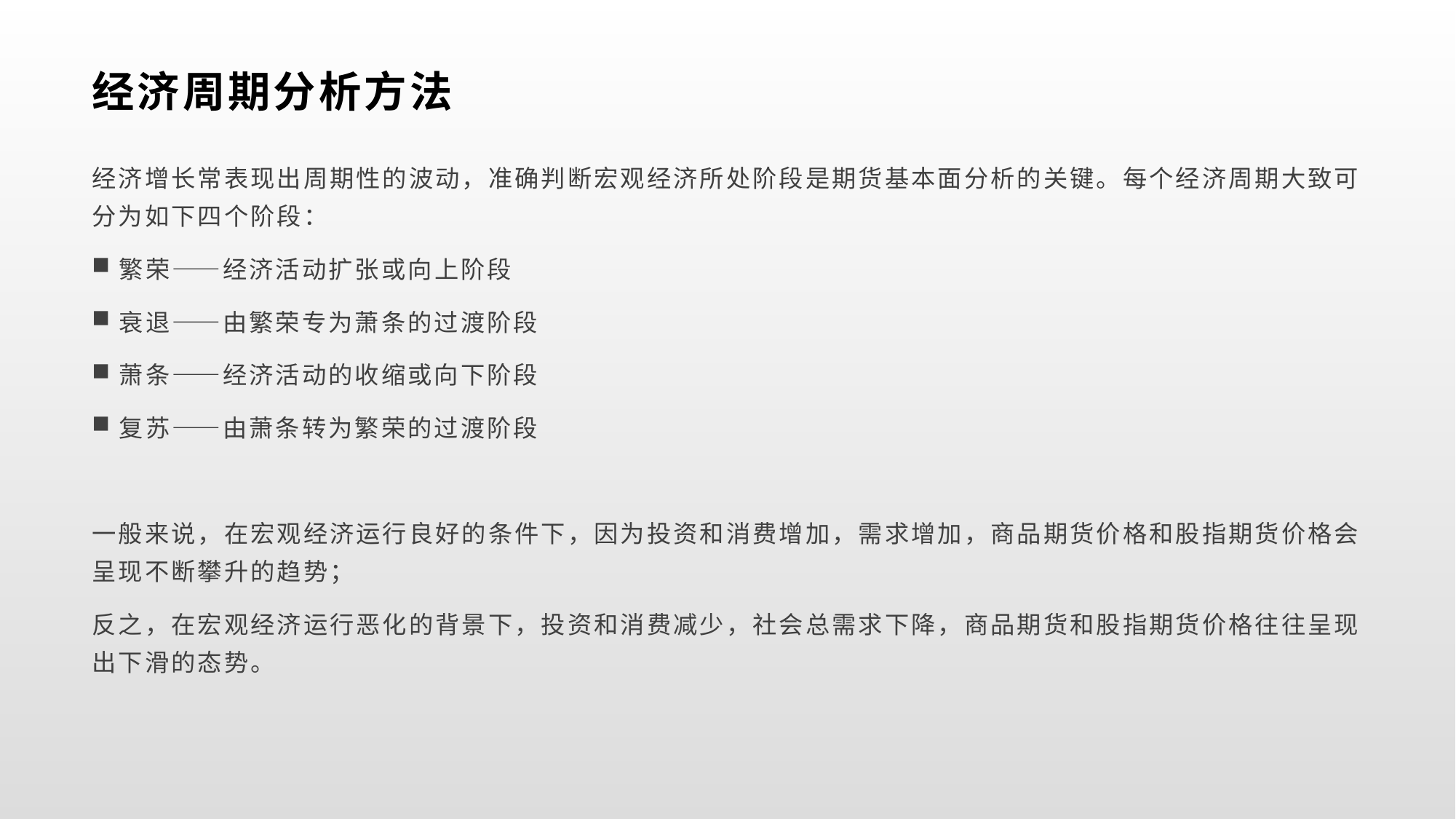

# 经济周期分析方法
经济增长常表现出周期性的波动，准确判断宏观经济所处阶段是期货基本面分析的关键。每个经济周期大致可分为如下四个阶段：
繁荣——经济活动扩张或向上阶段
衰退——由繁荣专为萧条的过渡阶段
萧条——经济活动的收缩或向下阶段
复苏——由萧条转为繁荣的过渡阶段

一般来说，在宏观经济运行良好的条件下，因为投资和消费增加，需求增加，商品期货价格和股指期货价格会呈现不断攀升的趋势；
反之，在宏观经济运行恶化的背景下，投资和消费减少，社会总需求下降，商品期货和股指期货价格往往呈现出下滑的态势。